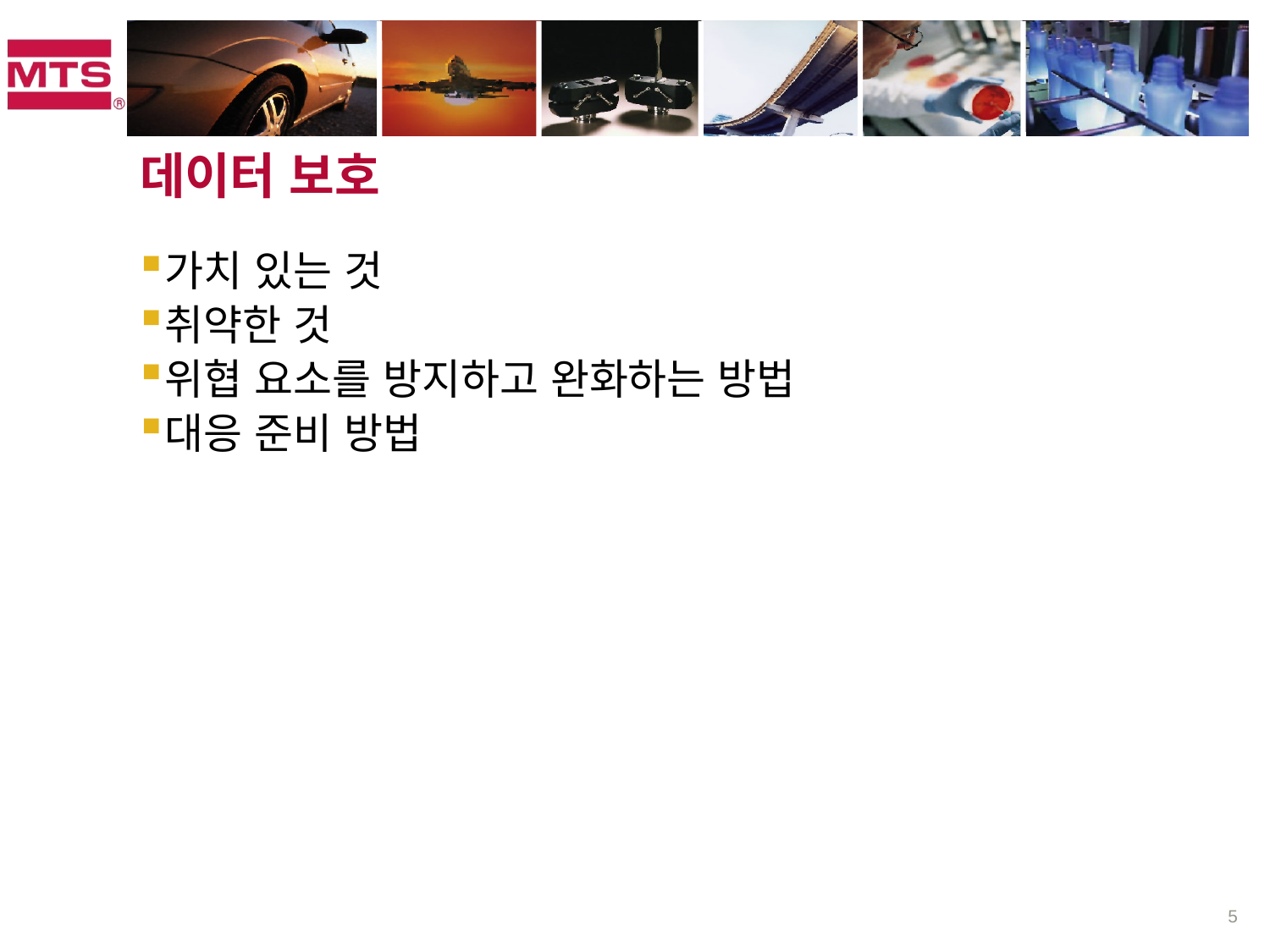

# 데이터 보호
가치 있는 것
취약한 것
위협 요소를 방지하고 완화하는 방법
대응 준비 방법
5